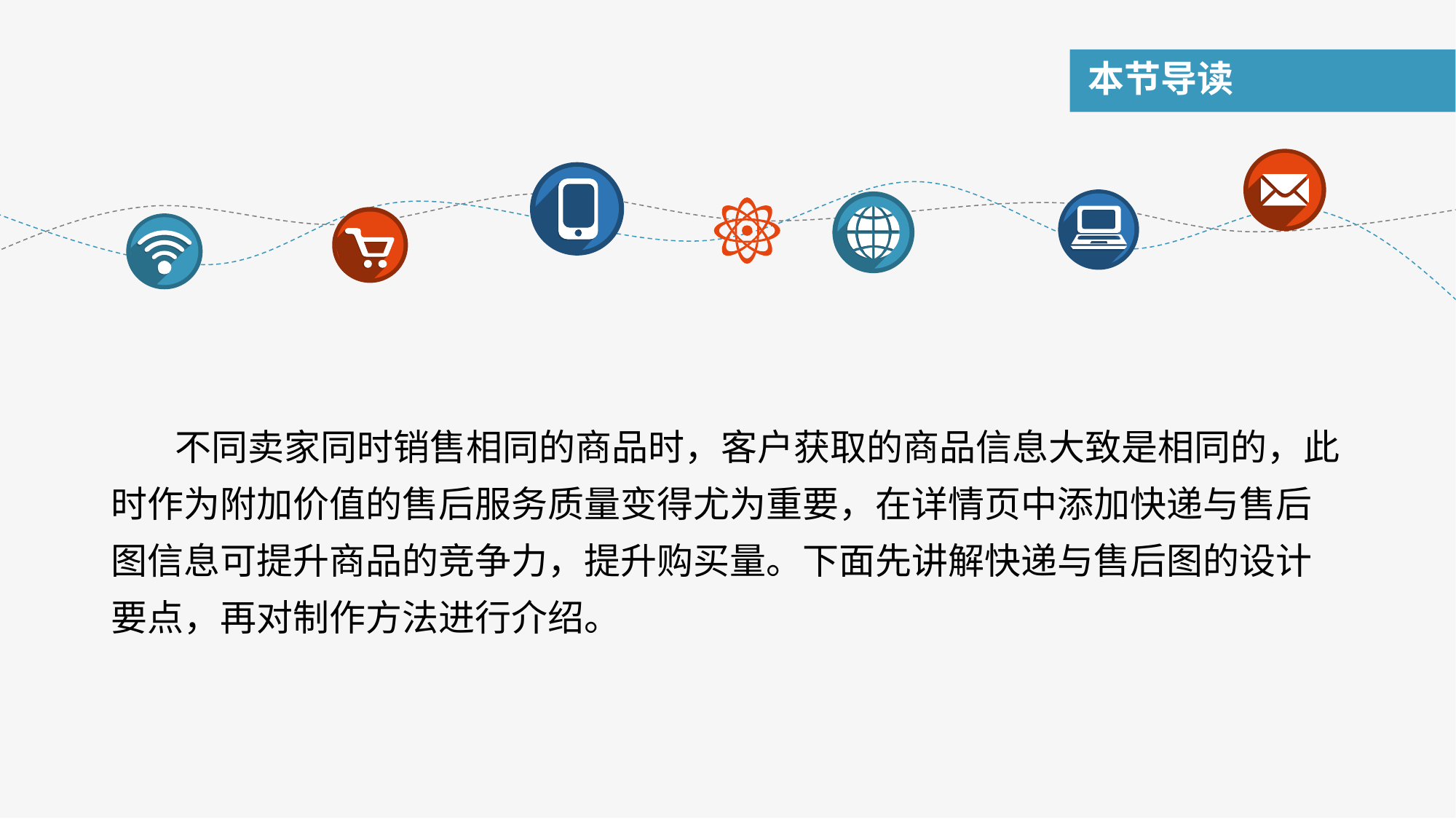

本节导读

不同卖家同时销售相同的商品时，客户获取的商品信息大致是相同的，此时作为附加价值的售后服务质量变得尤为重要，在详情页中添加快递与售后图信息可提升商品的竞争力，提升购买量。下面先讲解快递与售后图的设计要点，再对制作方法进行介绍。